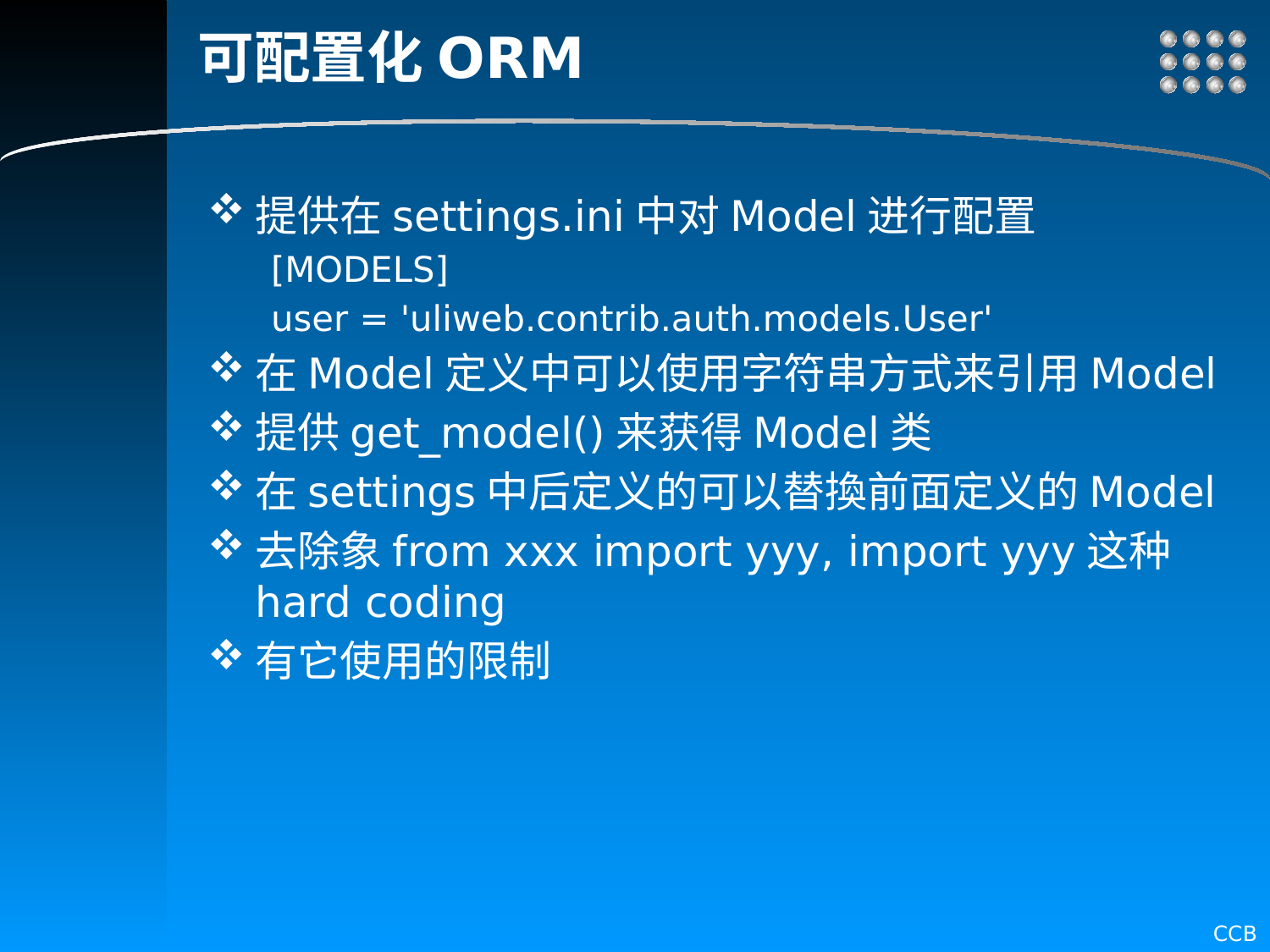

# 可配置化ORM
提供在settings.ini中对Model进行配置
[MODELS]
user = 'uliweb.contrib.auth.models.User'
在Model定义中可以使用字符串方式来引用Model
提供get_model()来获得Model类
在settings中后定义的可以替換前面定义的Model
去除象from xxx import yyy, import yyy这种hard coding
有它使用的限制